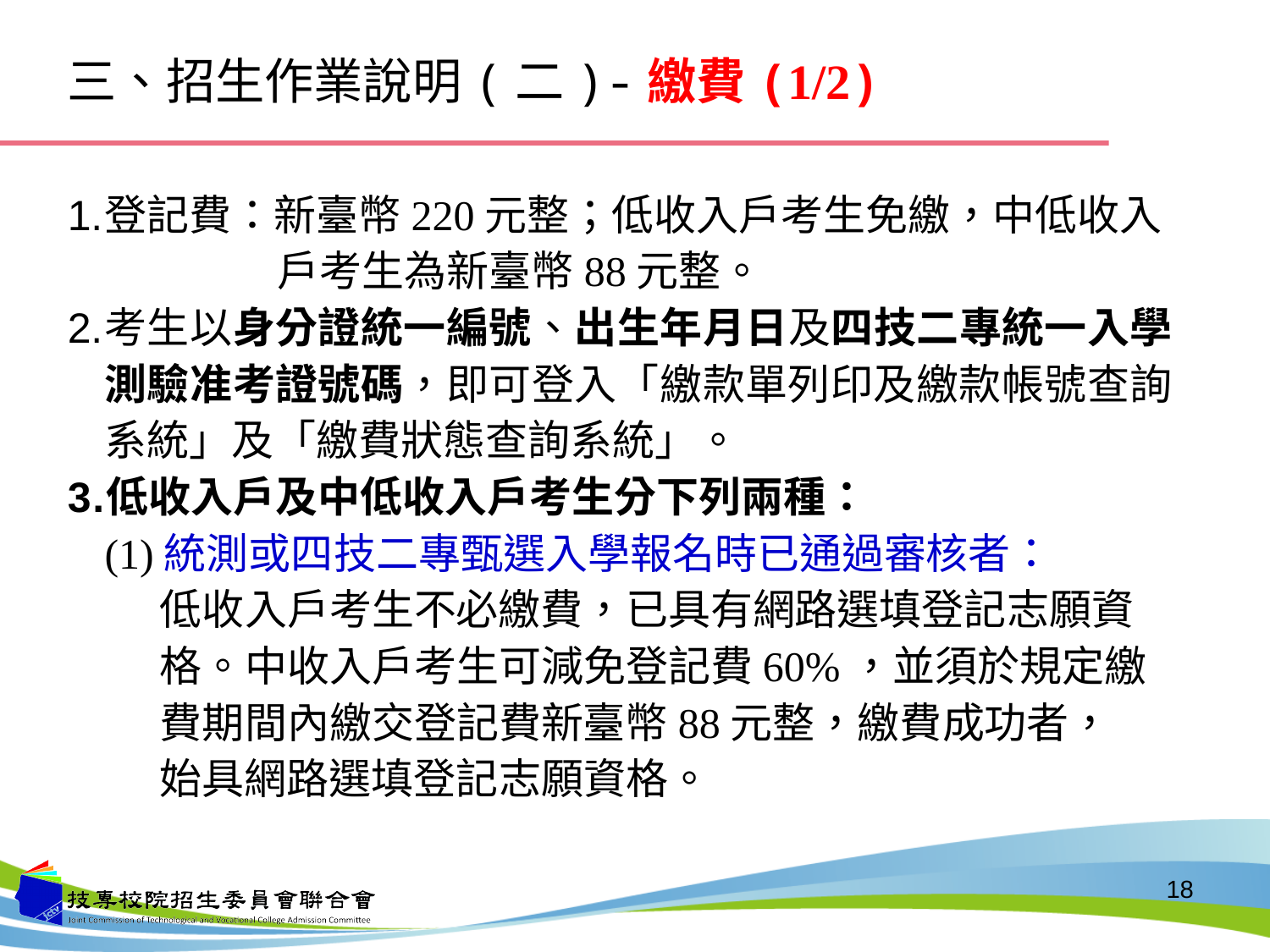

三、招生作業說明(二)-繳費(1/2)
登記費：新臺幣220元整；低收入戶考生免繳，中低收入
戶考生為新臺幣88元整。
考生以身分證統一編號、出生年月日及四技二專統一入學測驗准考證號碼，即可登入「繳款單列印及繳款帳號查詢系統」及「繳費狀態查詢系統」。
低收入戶及中低收入戶考生分下列兩種：
(1)統測或四技二專甄選入學報名時已通過審核者：
      低收入戶考生不必繳費，已具有網路選填登記志願資
      格。中收入戶考生可減免登記費60%，並須於規定繳
      費期間內繳交登記費新臺幣88元整，繳費成功者，
      始具網路選填登記志願資格。
18